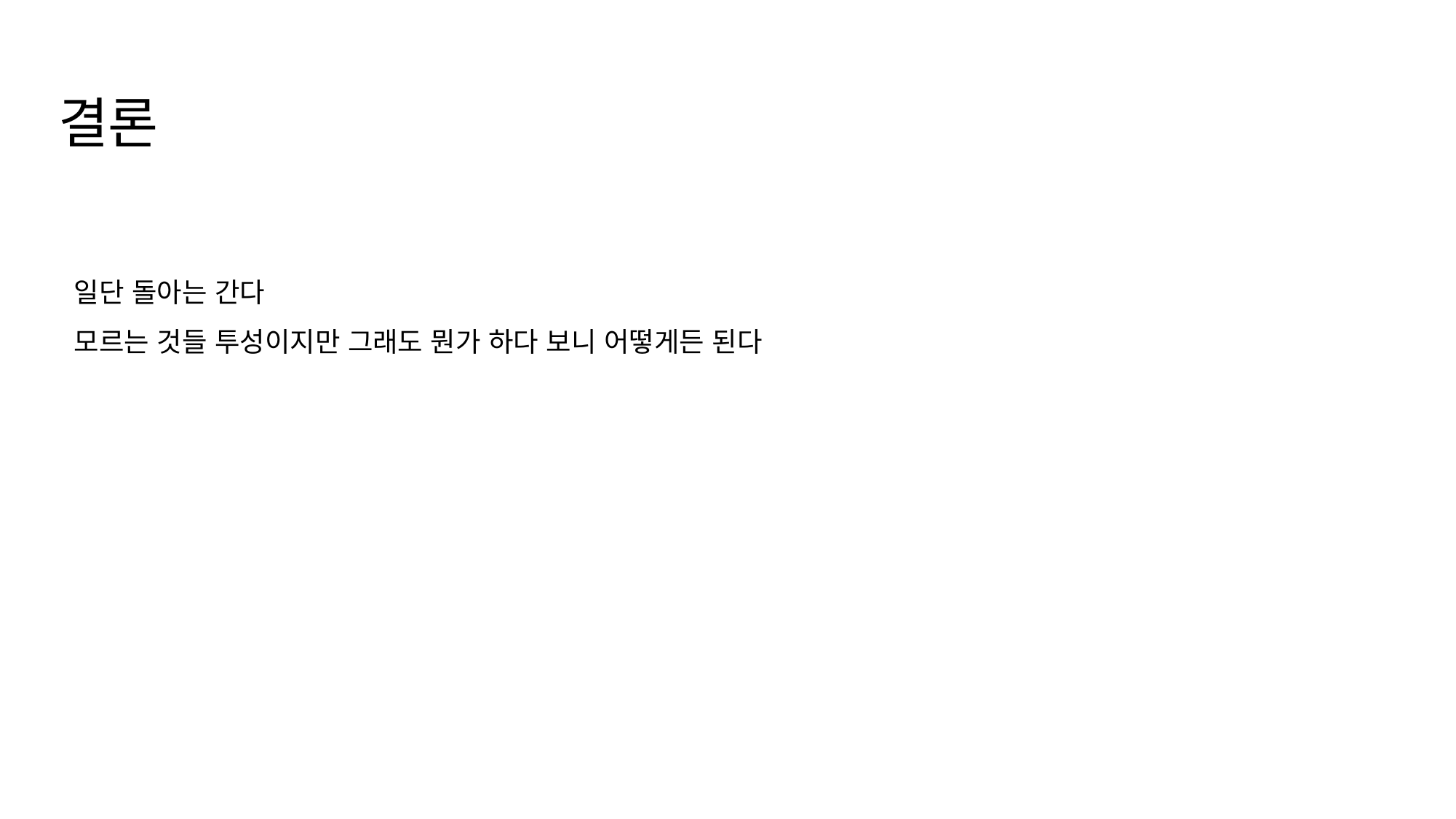

결론
일단 돌아는 간다
모르는 것들 투성이지만 그래도 뭔가 하다 보니 어떻게든 된다